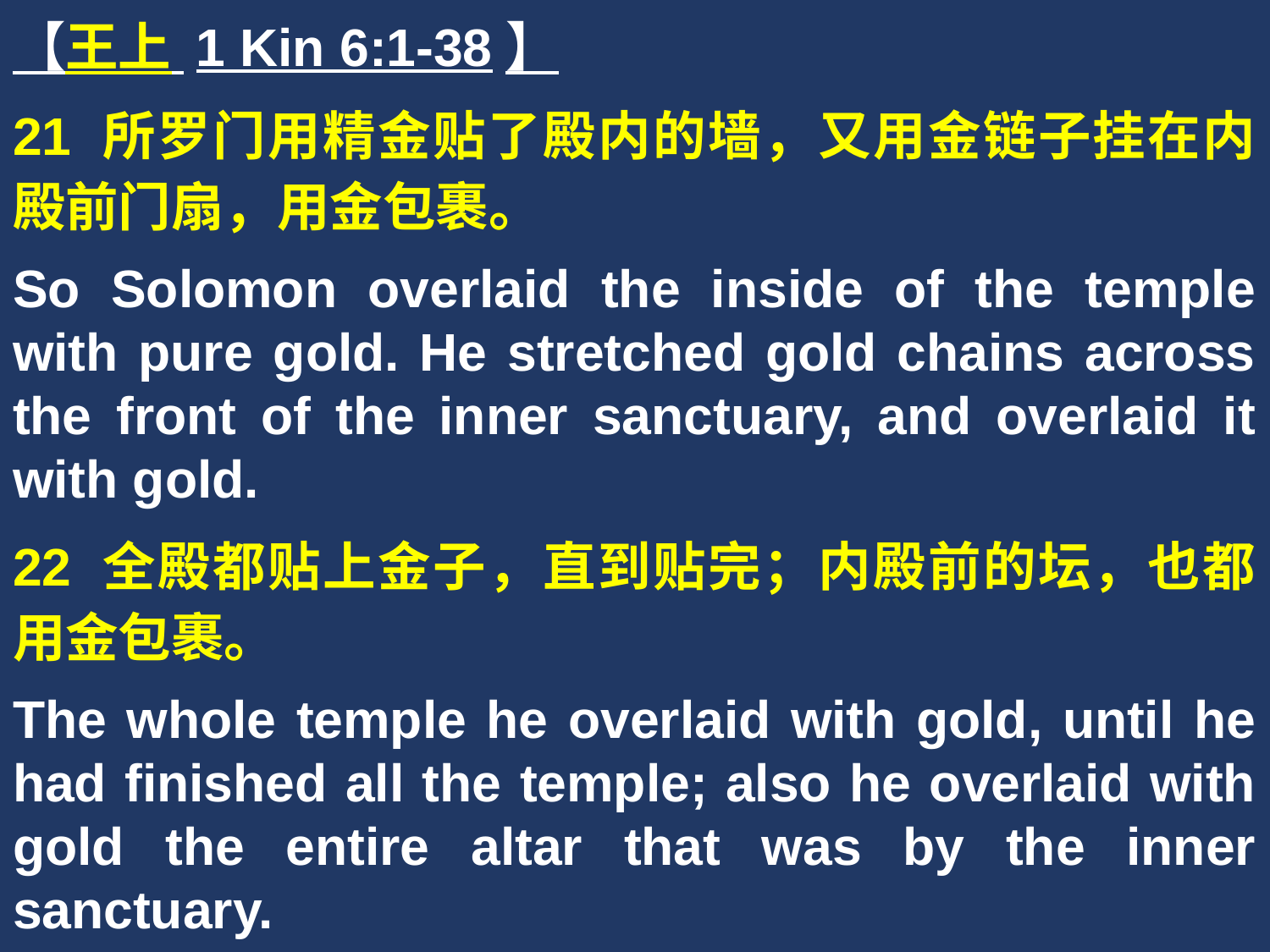

【王上 1 Kin 6:1-38】
21 所罗门用精金贴了殿内的墙，又用金链子挂在内殿前门扇，用金包裹。
So Solomon overlaid the inside of the temple with pure gold. He stretched gold chains across the front of the inner sanctuary, and overlaid it with gold.
22 全殿都贴上金子，直到贴完；内殿前的坛，也都用金包裹。
The whole temple he overlaid with gold, until he had finished all the temple; also he overlaid with gold the entire altar that was by the inner sanctuary.